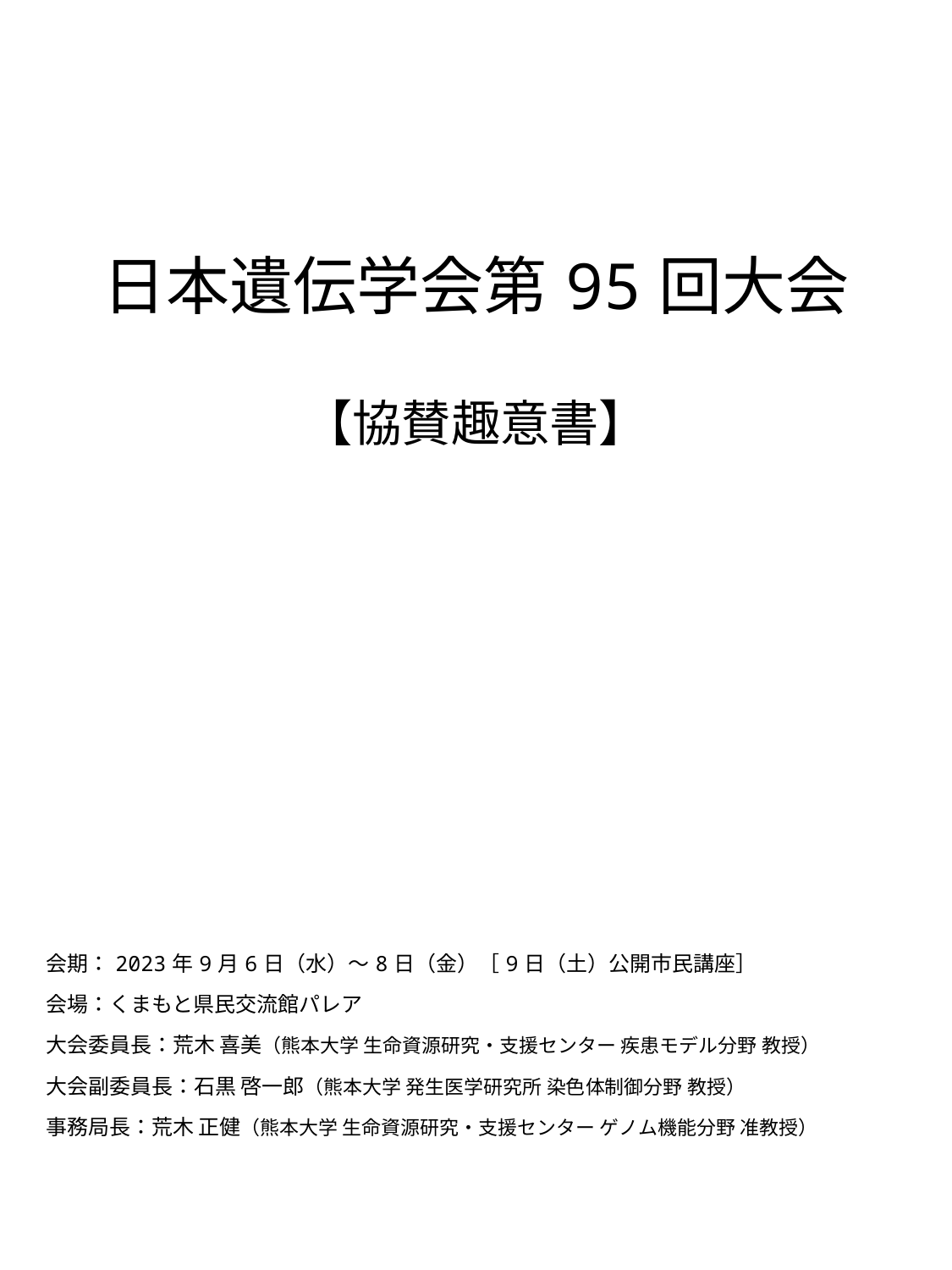

# 日本遺伝学会第95回大会 【協賛趣意書】
会期：2023年9月6日（水）～8日（金）［9日（土）公開市民講座］
会場：くまもと県民交流館パレア
大会委員長：荒木 喜美（熊本大学 生命資源研究・支援センター 疾患モデル分野 教授）
大会副委員長：石黒 啓一郎（熊本大学 発生医学研究所 染色体制御分野 教授）
事務局長：荒木 正健（熊本大学 生命資源研究・支援センター ゲノム機能分野 准教授）